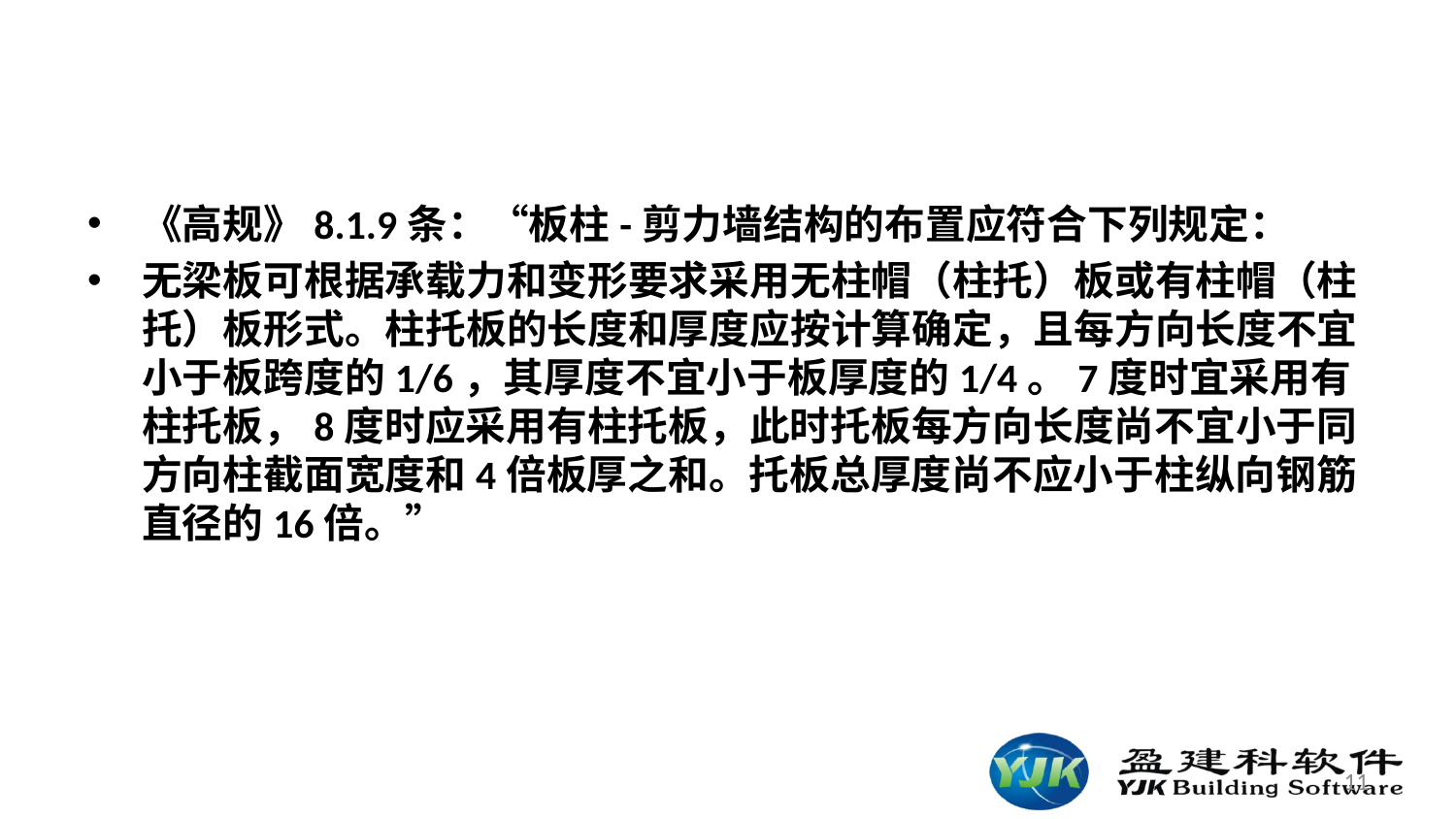

#
《高规》8.1.9条：“板柱-剪力墙结构的布置应符合下列规定：
无梁板可根据承载力和变形要求采用无柱帽（柱托）板或有柱帽（柱托）板形式。柱托板的长度和厚度应按计算确定，且每方向长度不宜小于板跨度的1/6，其厚度不宜小于板厚度的1/4。7度时宜采用有柱托板，8度时应采用有柱托板，此时托板每方向长度尚不宜小于同方向柱截面宽度和4倍板厚之和。托板总厚度尚不应小于柱纵向钢筋直径的16倍。”

11